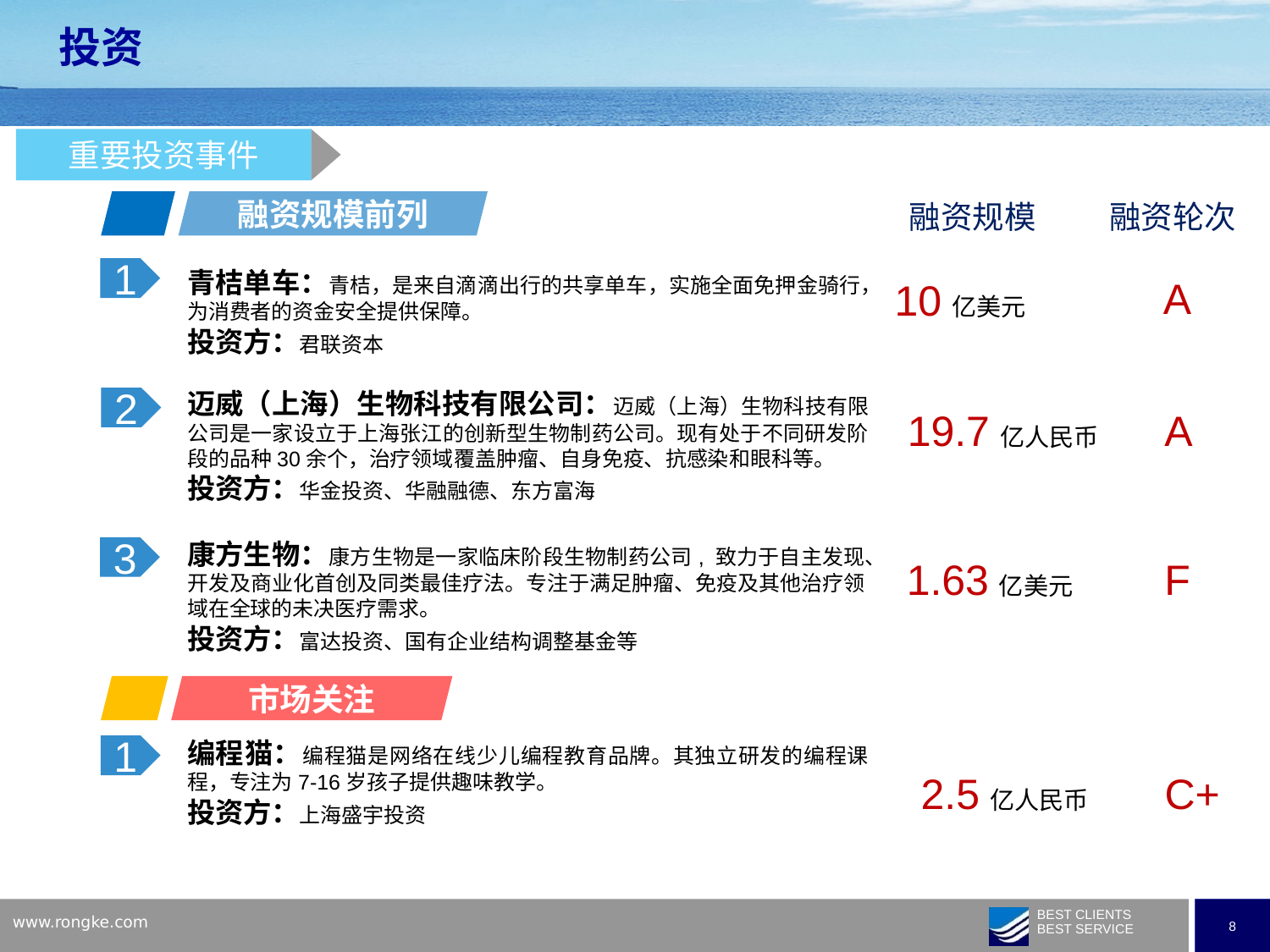

投资
重要投资事件

融资规模前列
融资规模
融资轮次
1
青桔单车：青桔，是来自滴滴出行的共享单车，实施全面免押金骑行，为消费者的资金安全提供保障。
投资方：君联资本
A
10亿美元
迈威（上海）生物科技有限公司：迈威（上海）生物科技有限公司是一家设立于上海张江的创新型生物制药公司。现有处于不同研发阶段的品种30余个，治疗领域覆盖肿瘤、自身免疫、抗感染和眼科等。
投资方：华金投资、华融融德、东方富海
2
19.7亿人民币
A
康方生物：康方生物是一家临床阶段生物制药公司, 致力于自主发现、开发及商业化首创及同类最佳疗法。专注于满足肿瘤、免疫及其他治疗领域在全球的未决医疗需求。
投资方：富达投资、国有企业结构调整基金等
3
F
1.63亿美元

市场关注
编程猫：编程猫是网络在线少儿编程教育品牌。其独立研发的编程课程，专注为7-16岁孩子提供趣味教学。
投资方：上海盛宇投资
1
2.5亿人民币
C+